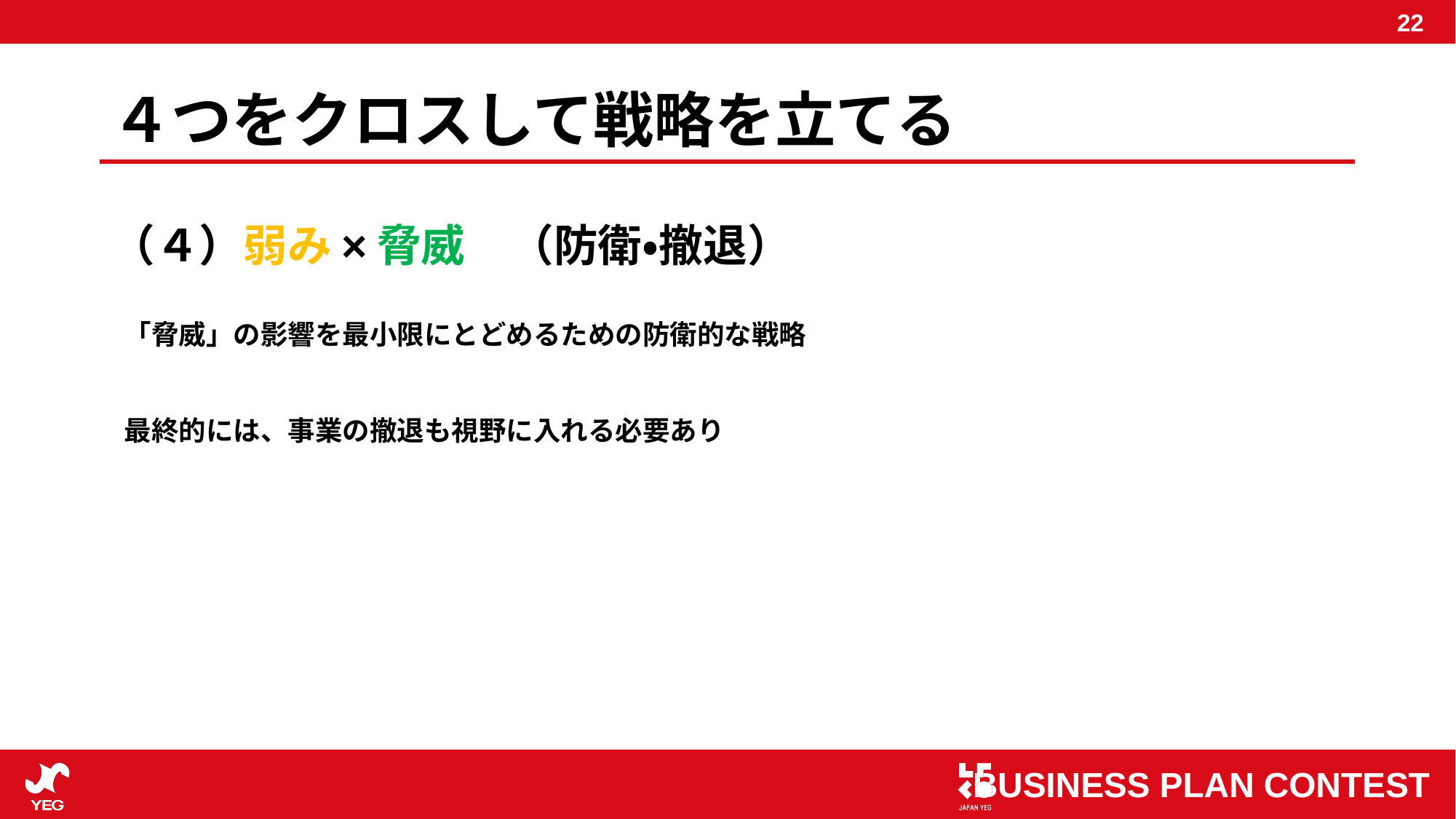

# ４つをクロスして戦略を立てる
（４）弱み×脅威　（防衛・撤退）
「脅威」の影響を最小限にとどめるための防衛的な戦略

最終的には、事業の撤退も視野に入れる必要あり